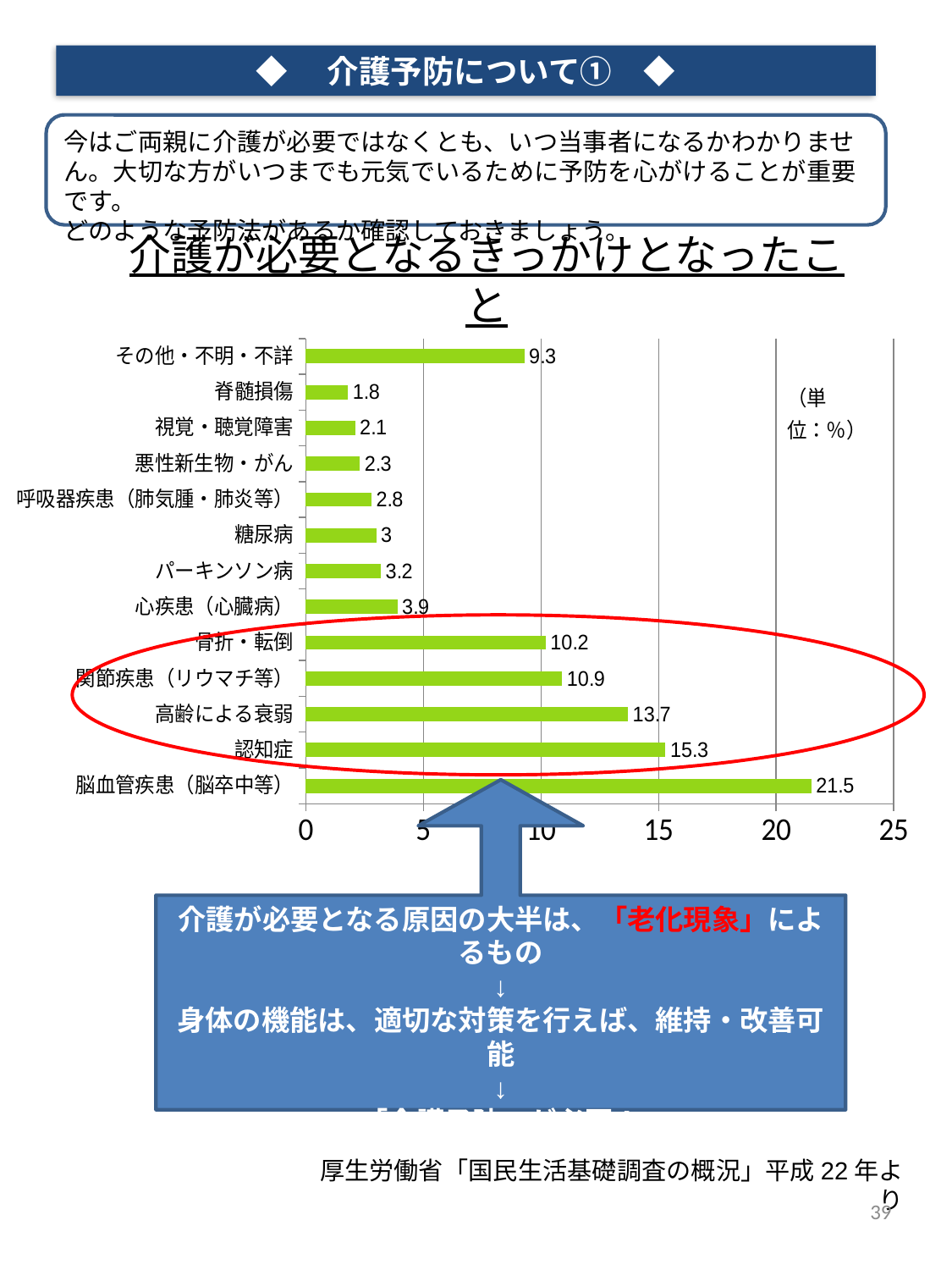

◆　介護予防について①　◆
今はご両親に介護が必要ではなくとも、いつ当事者になるかわかりません。大切な方がいつまでも元気でいるために予防を心がけることが重要です。
どのような予防法があるか確認しておきましょう。
# 介護が必要となるきっかけとなったこと

### Chart

| Category | 列1 |
|---|---|
| 脳血管疾患（脳卒中等） | 21.5 |
| 認知症 | 15.3 |
| 高齢による衰弱 | 13.7 |
| 関節疾患（リウマチ等） | 10.9 |
| 骨折・転倒 | 10.2 |
| 心疾患（心臓病） | 3.9 |
| パーキンソン病 | 3.2 |
| 糖尿病 | 3.0 |
| 呼吸器疾患（肺気腫・肺炎等） | 2.8 |
| 悪性新生物・がん | 2.3 |
| 視覚・聴覚障害 | 2.1 |
| 脊髄損傷 | 1.8 |
| その他・不明・不詳 | 9.3 |
介護が必要となる原因の大半は、「老化現象」によるもの
↓
身体の機能は、適切な対策を行えば、維持・改善可能
↓
「介護予防」が必要！
厚生労働省「国民生活基礎調査の概況」平成22年より
39